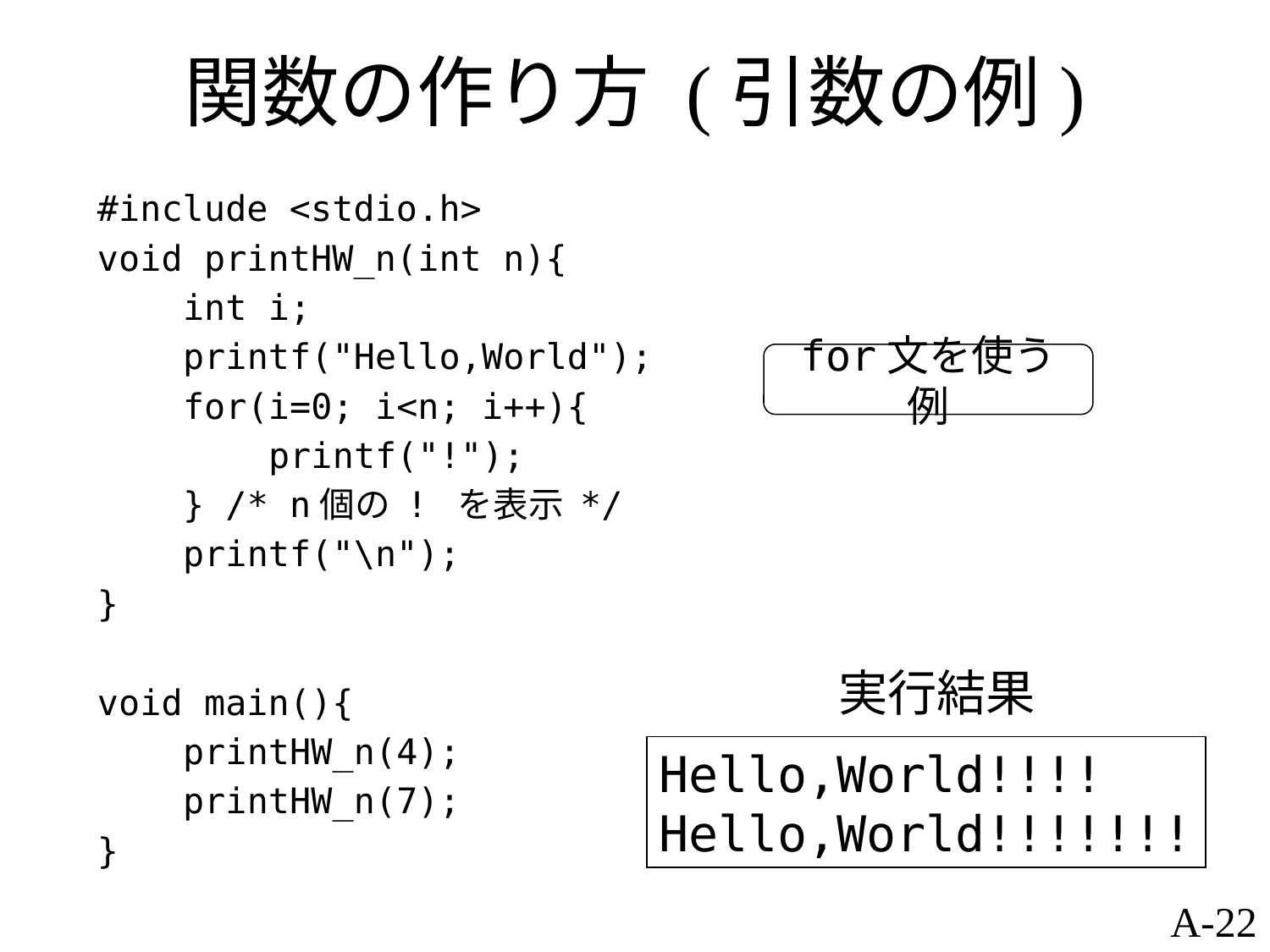

# 関数の作り方 (引数の例)
#include <stdio.h>
void printHW_n(int n){
    int i;
    printf("Hello,World");
    for(i=0; i<n; i++){
        printf("!");
    } /* n個の ! を表示 */
    printf("\n");
}

void main(){
    printHW_n(4);
    printHW_n(7);
}
for文を使う例
実行結果
Hello,World!!!!
Hello,World!!!!!!!
A-22